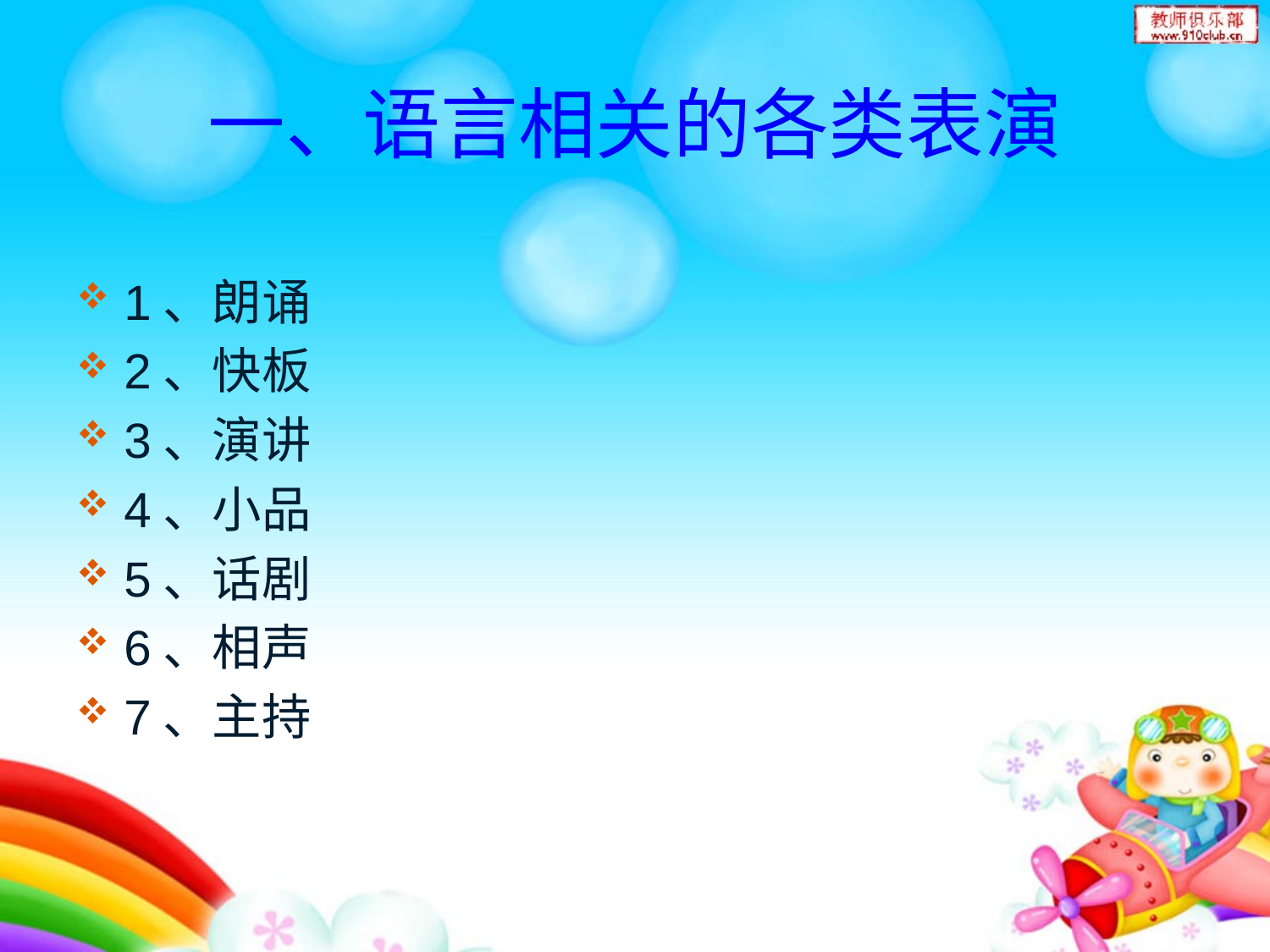

# 一、语言相关的各类表演
1、朗诵
2、快板
3、演讲
4、小品
5、话剧
6、相声
7、主持